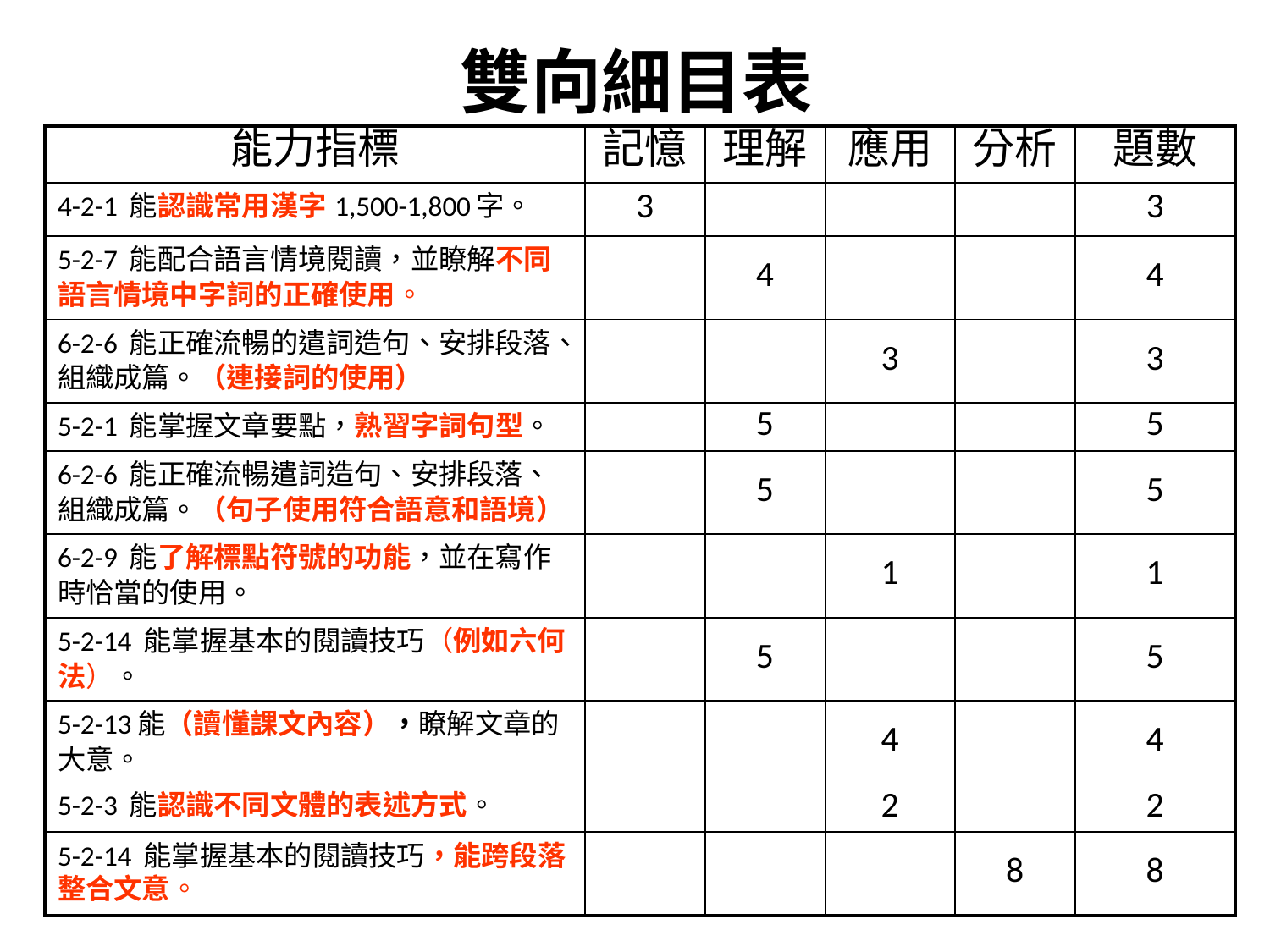

雙向細目表
| 能力指標 | 記憶 | 理解 | 應用 | 分析 | 題數 |
| --- | --- | --- | --- | --- | --- |
| 4-2-1 能認識常用漢字1,500-1,800字。 | 3 |  |  |  | 3 |
| 5-2-7 能配合語言情境閱讀，並瞭解不同語言情境中字詞的正確使用。 |  | 4 |  |  | 4 |
| 6-2-6 能正確流暢的遣詞造句、安排段落、組織成篇。（連接詞的使用） |  |  | 3 |  | 3 |
| 5-2-1 能掌握文章要點，熟習字詞句型。 |  | 5 |  |  | 5 |
| 6-2-6 能正確流暢遣詞造句、安排段落、組織成篇。（句子使用符合語意和語境） |  | 5 |  |  | 5 |
| 6-2-9 能了解標點符號的功能，並在寫作時恰當的使用。 |  |  | 1 |  | 1 |
| 5-2-14 能掌握基本的閱讀技巧（例如六何法）。 |  | 5 |  |  | 5 |
| 5-2-13能（讀懂課文內容），瞭解文章的大意。 |  |  | 4 |  | 4 |
| 5-2-3 能認識不同文體的表述方式。 |  |  | 2 |  | 2 |
| 5-2-14 能掌握基本的閱讀技巧，能跨段落整合文意。 |  |  |  | 8 | 8 |